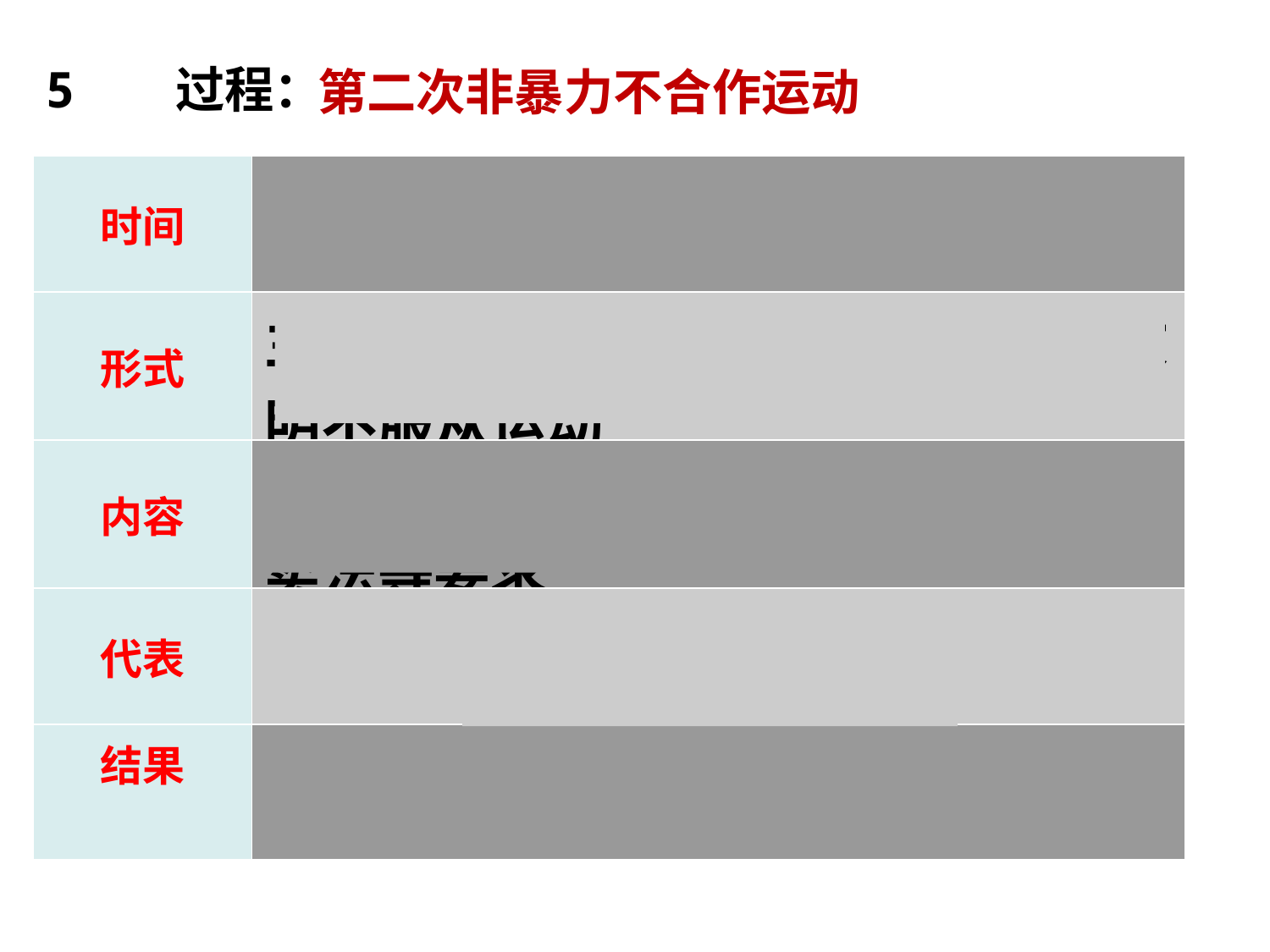

5   过程：
第二次非暴力不合作运动
| 时间 | 1930年 |
| --- | --- |
| 形式 | 主要采取不服从形式，又被称为“文明不服从运动” |
| 内容 | 降低田赋；释放政治犯；废除食盐专卖法等要求 |
| 代表 | 自取海水制盐 |
| 结果 | 印度总督与甘地谈判，双方妥协 |